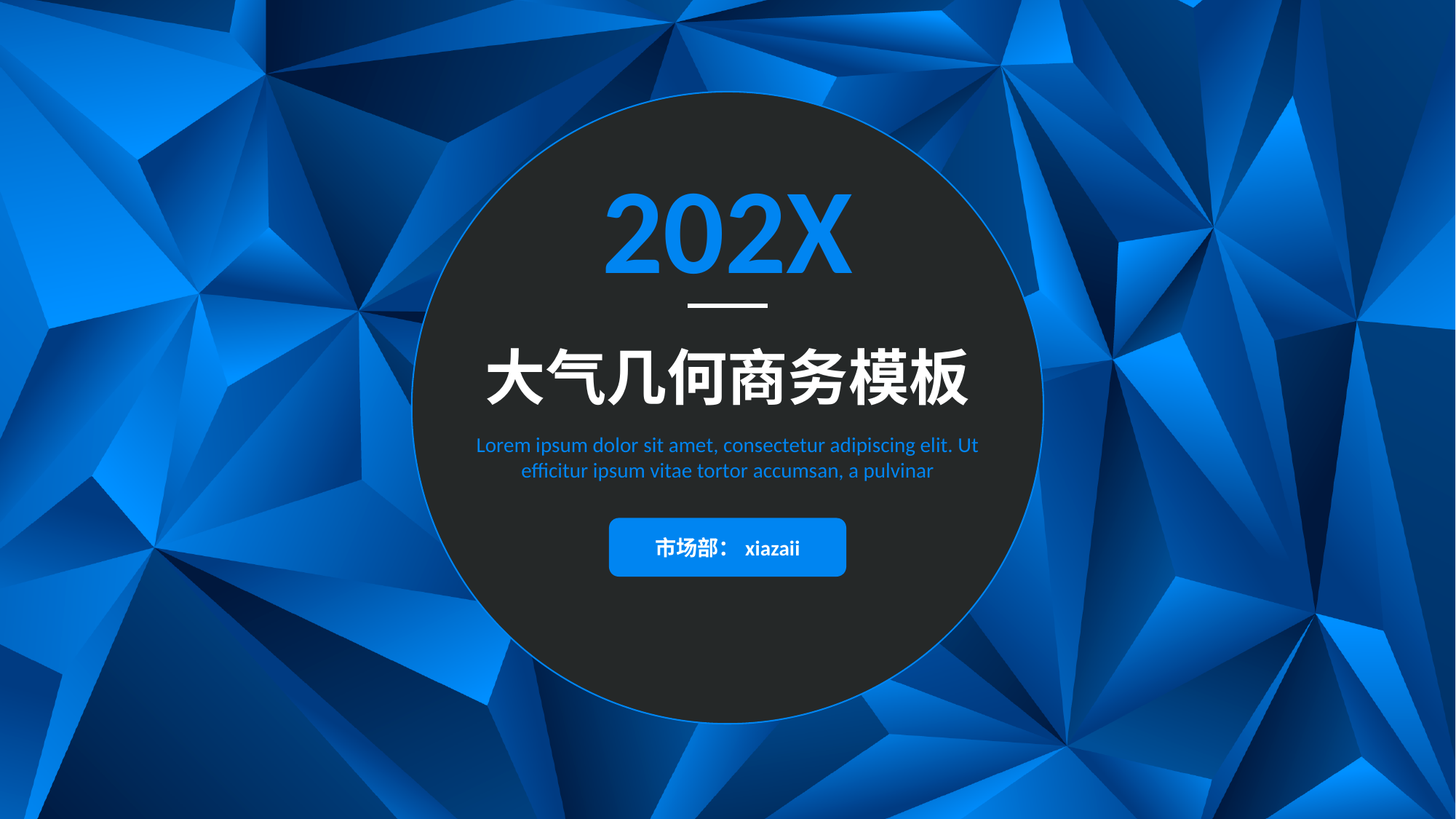

202X
大气几何商务模板
Lorem ipsum dolor sit amet, consectetur adipiscing elit. Ut efficitur ipsum vitae tortor accumsan, a pulvinar
市场部：xiazaii